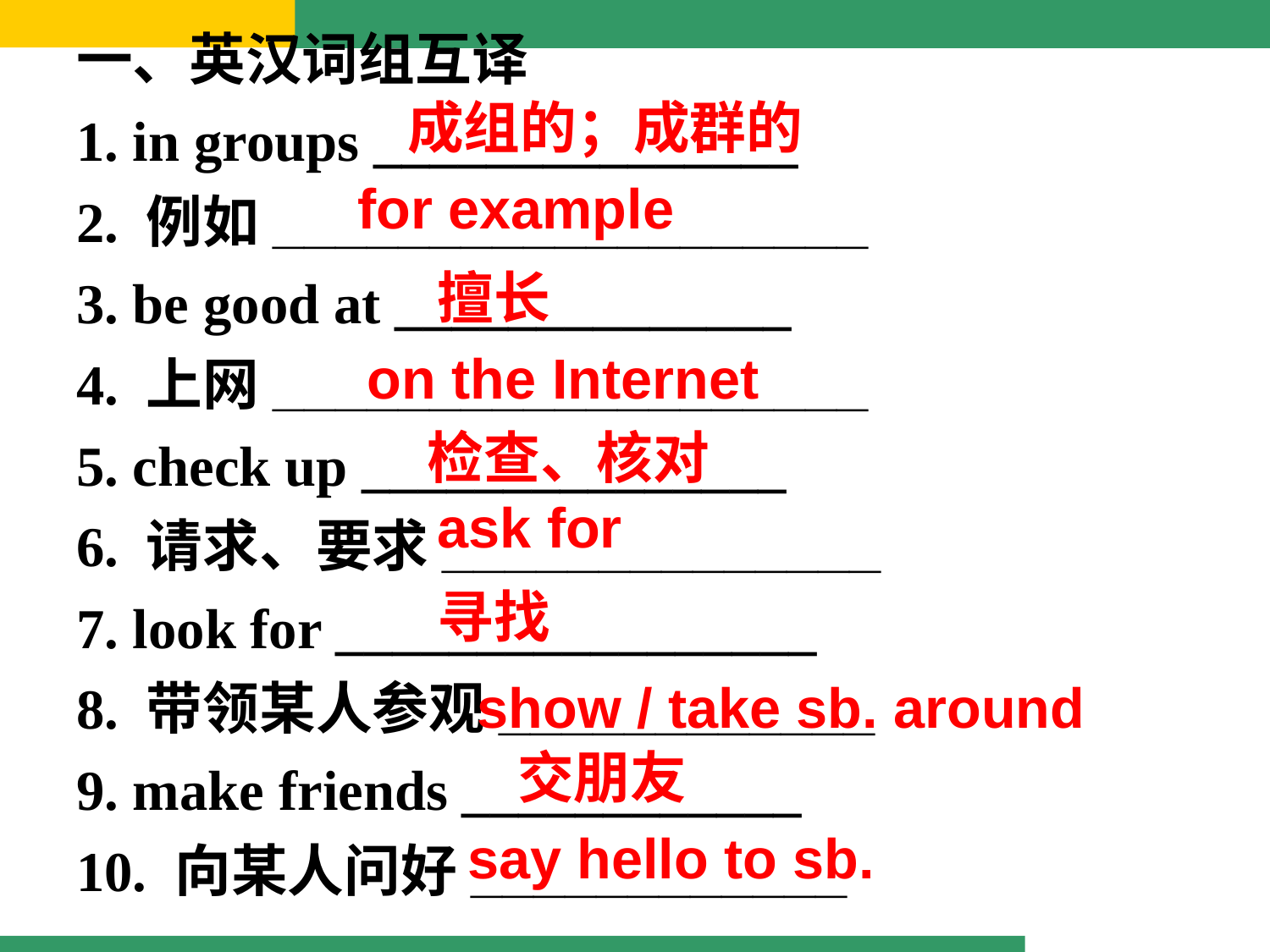

成组的；成群的
for example
擅长
on the Internet
# 一、英汉词组互译 1. in groups _______________ 2. 例如___________________ 3. be good at ______________ 4. 上网___________________ 5. check up _______________ 6. 请求、要求______________ 7. look for _________________ 8. 带领某人参观____________ 9. make friends ____________ 10. 向某人问好____________
检查、核对
ask for
寻找
show / take sb. around
交朋友
say hello to sb.